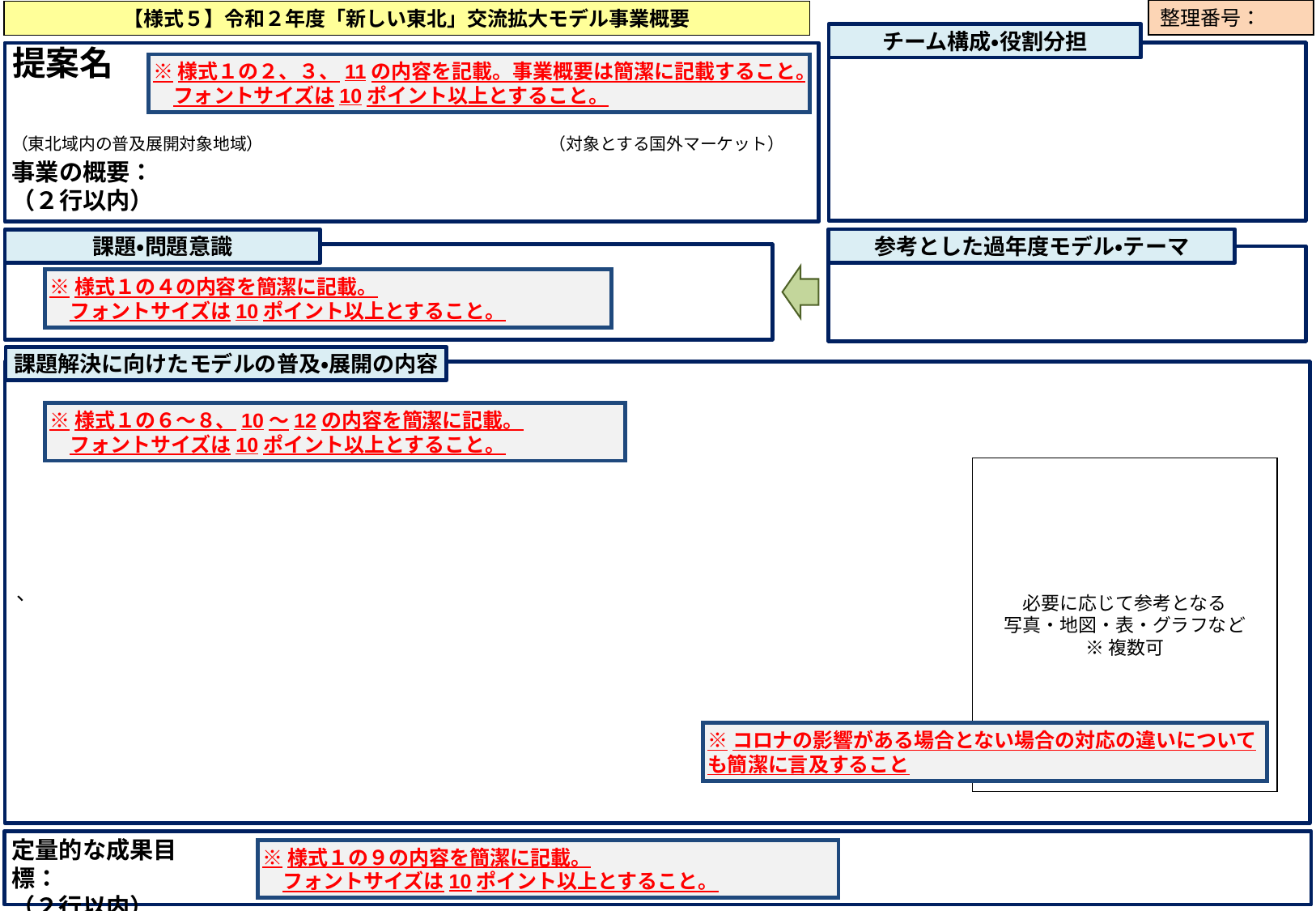

整理番号：
【様式５】令和２年度「新しい東北」交流拡大モデル事業概要
チーム構成・役割分担
提案名

※様式１の２、３、11の内容を記載。事業概要は簡潔に記載すること。
　フォントサイズは10ポイント以上とすること。
（東北域内の普及展開対象地域）　　　　　　　　　　　　　　　　　（対象とする国外マーケット）
事業の概要：
（２行以内）

参考とした過年度モデル・テーマ
課題・問題意識

※様式１の４の内容を簡潔に記載。
　フォントサイズは10ポイント以上とすること。
課題解決に向けたモデルの普及・展開の内容
、
※様式１の６～８、10～12の内容を簡潔に記載。
　フォントサイズは10ポイント以上とすること。
必要に応じて参考となる
写真・地図・表・グラフなど
※複数可
※コロナの影響がある場合とない場合の対応の違いについても簡潔に言及すること

定量的な成果目標：
（２行以内）

※様式１の９の内容を簡潔に記載。
　フォントサイズは10ポイント以上とすること。